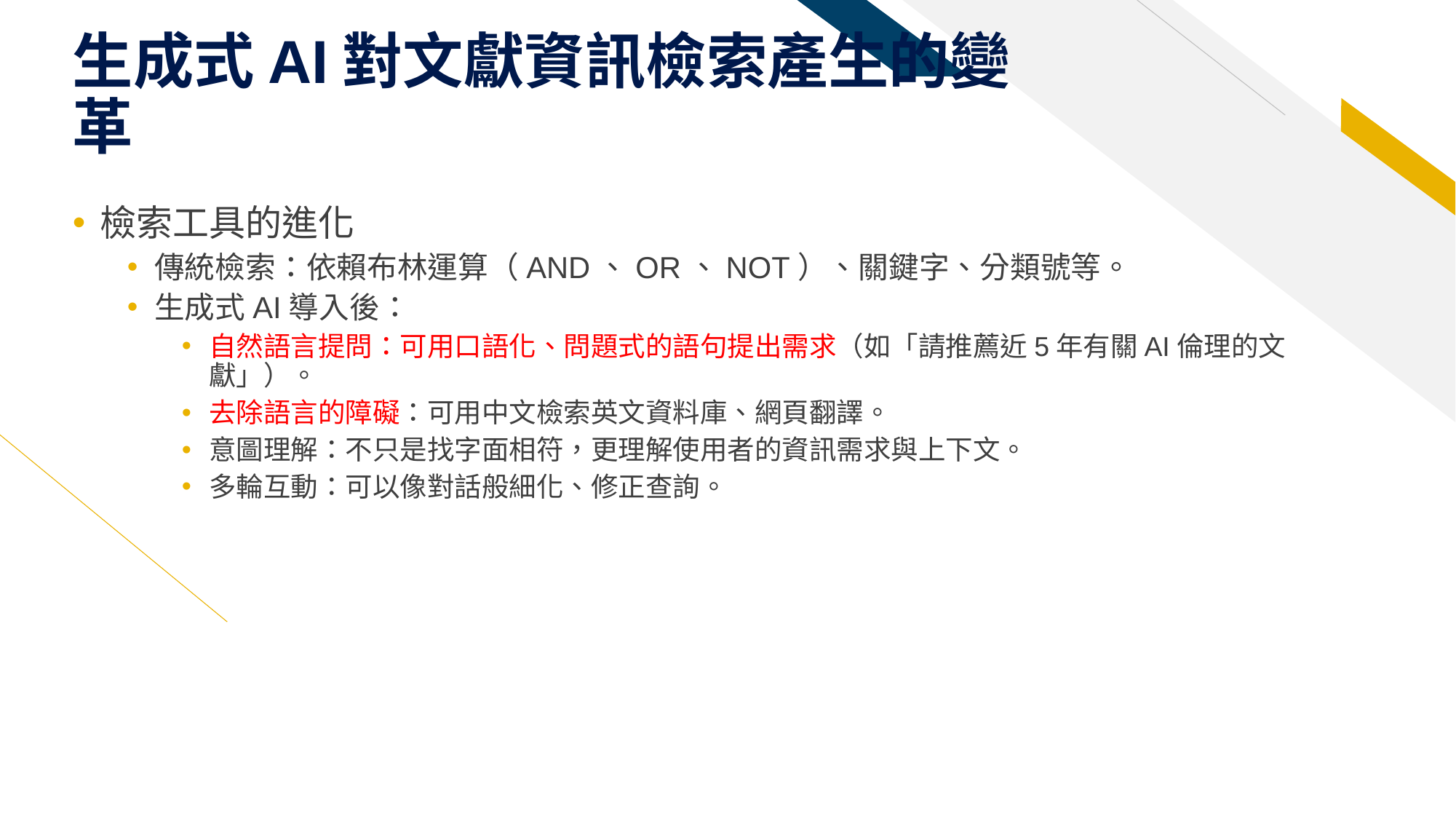

# 生成式AI對文獻資訊檢索產生的變革
檢索工具的進化
傳統檢索：依賴布林運算（AND、OR、NOT）、關鍵字、分類號等。
生成式AI導入後：
自然語言提問：可用口語化、問題式的語句提出需求（如「請推薦近5年有關AI倫理的文獻」）。
去除語言的障礙：可用中文檢索英文資料庫、網頁翻譯。
意圖理解：不只是找字面相符，更理解使用者的資訊需求與上下文。
多輪互動：可以像對話般細化、修正查詢。